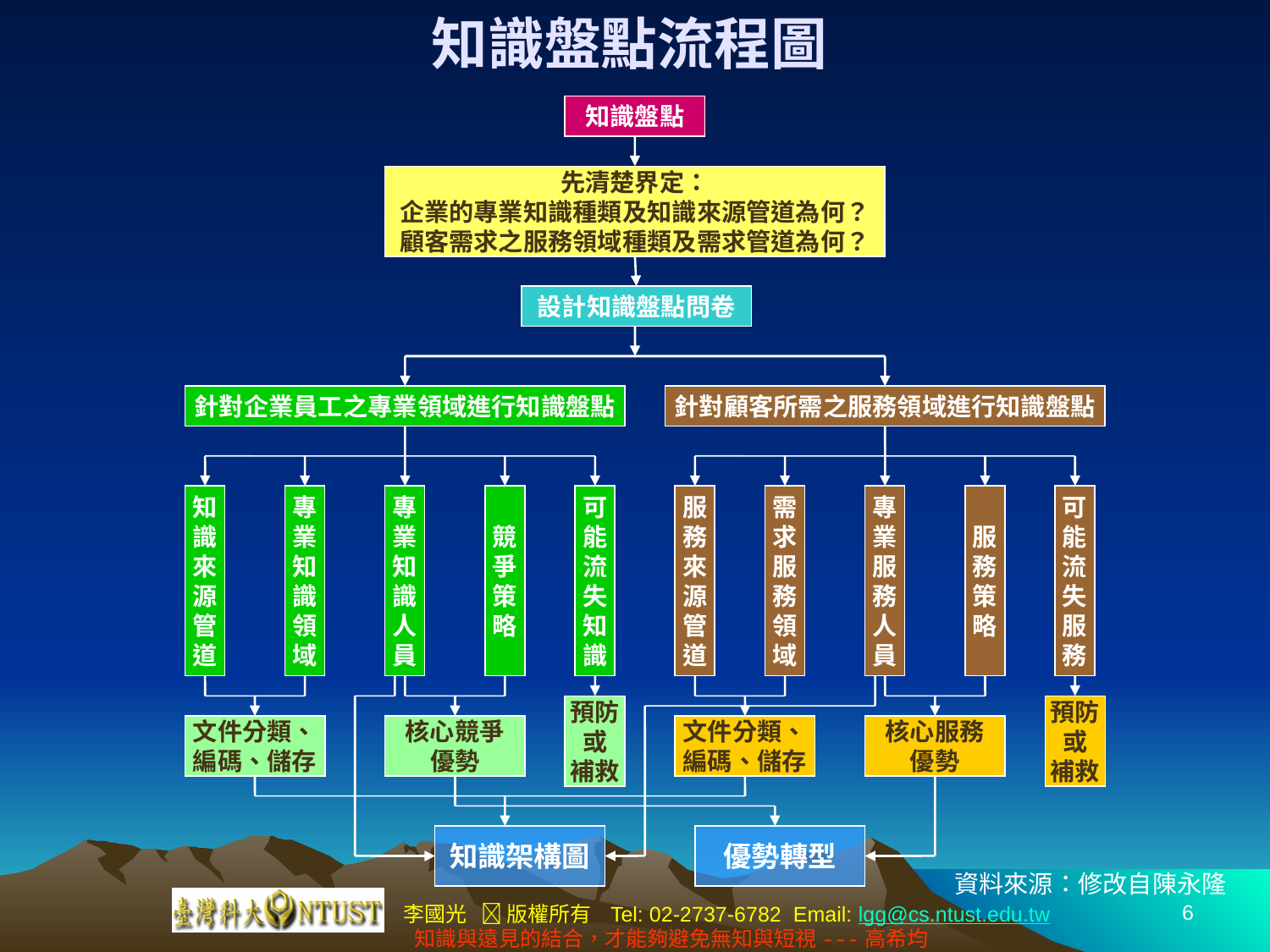

# 知識盤點流程圖
知識盤點
先清楚界定：
企業的專業知識種類及知識來源管道為何？
顧客需求之服務領域種類及需求管道為何？
設計知識盤點問卷

針對企業員工之專業領域進行知識盤點
針對顧客所需之服務領域進行知識盤點

知
識
來
源
管
道
專
業
知
識
領
域
專
業
知
識
人
員
競
爭
策
略
可
能
流
失
知
識
服
務
來
源
管
道
需
求
服
務
領
域
專
業
服
務
人
員
服
務
策
略
可
能
流
失
服
務

預防
或
補救

預防
或
補救

文件分類、
編碼、儲存
核心競爭
優勢
文件分類、
編碼、儲存
核心服務
優勢

知識架構圖
優勢轉型

資料來源：修改自陳永隆
6